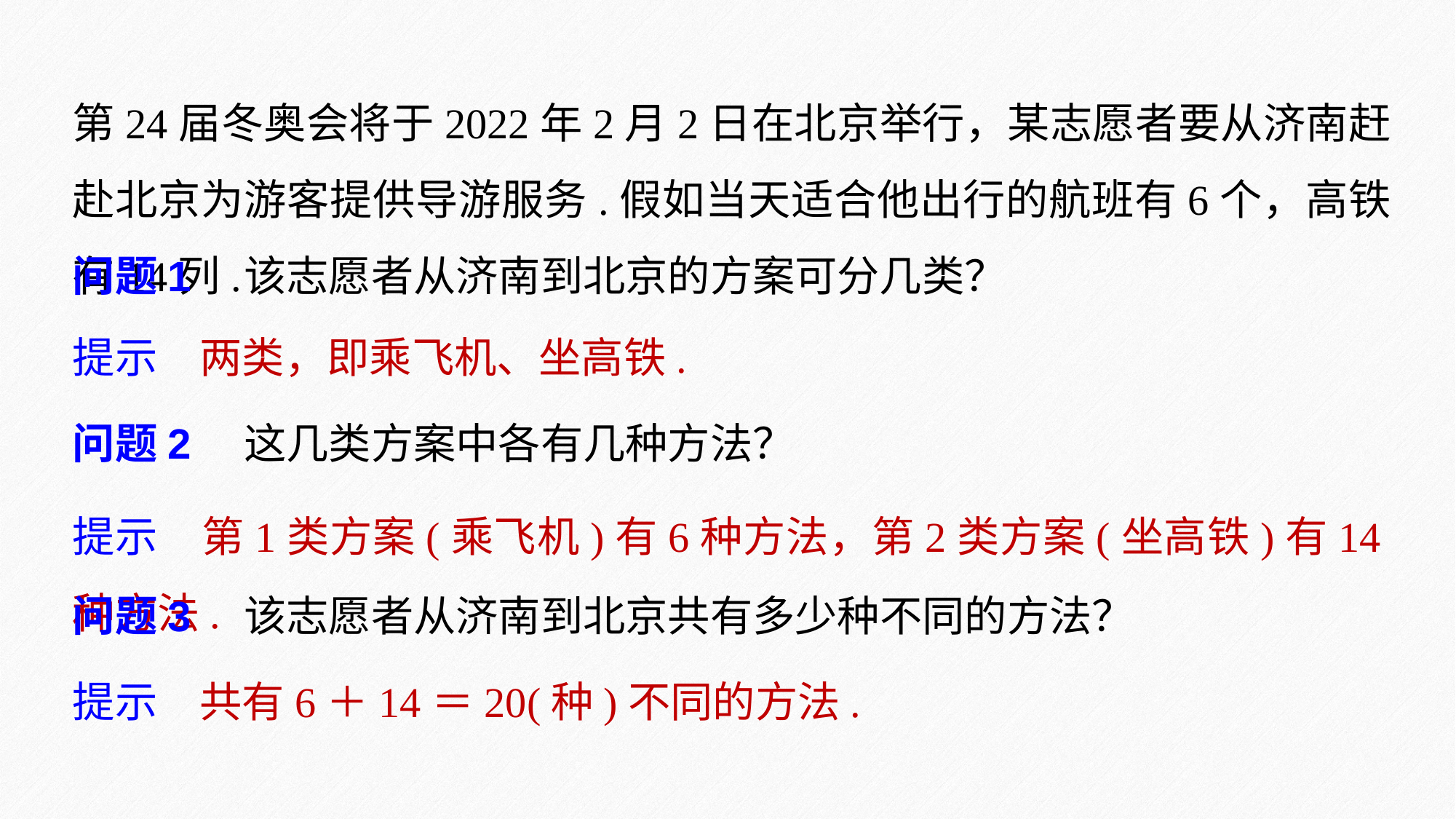

第24届冬奥会将于2022年2月2日在北京举行，某志愿者要从济南赶赴北京为游客提供导游服务.假如当天适合他出行的航班有6个，高铁有14列.
问题1　该志愿者从济南到北京的方案可分几类？
提示　两类，即乘飞机、坐高铁.
问题2　这几类方案中各有几种方法？
提示　第1类方案(乘飞机)有6种方法，第2类方案(坐高铁)有14种方法.
问题3　该志愿者从济南到北京共有多少种不同的方法？
提示　共有6＋14＝20(种)不同的方法.